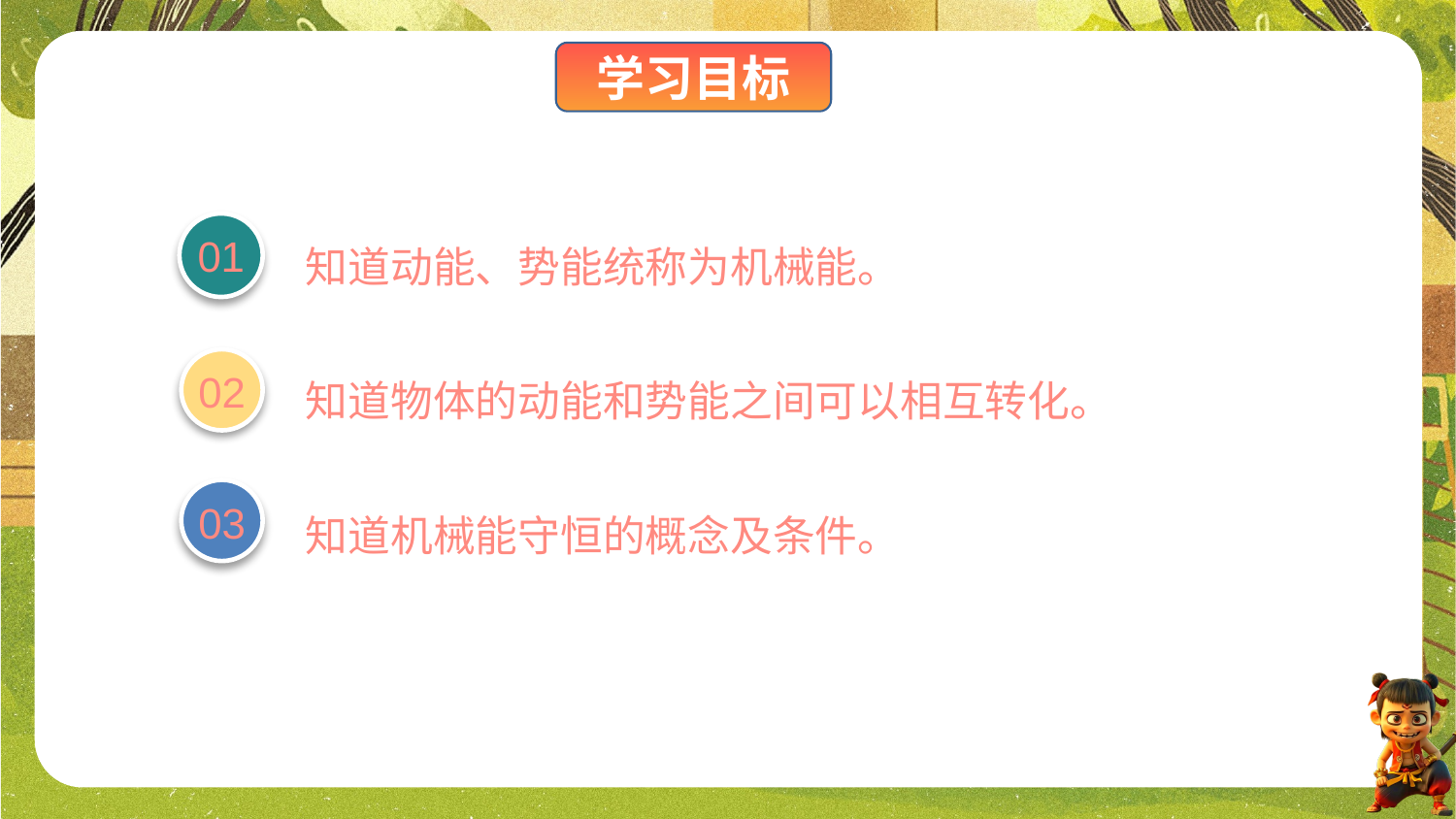

知道动能、势能统称为机械能。

01
知道物体的动能和势能之间可以相互转化。

02
知道机械能守恒的概念及条件。

03